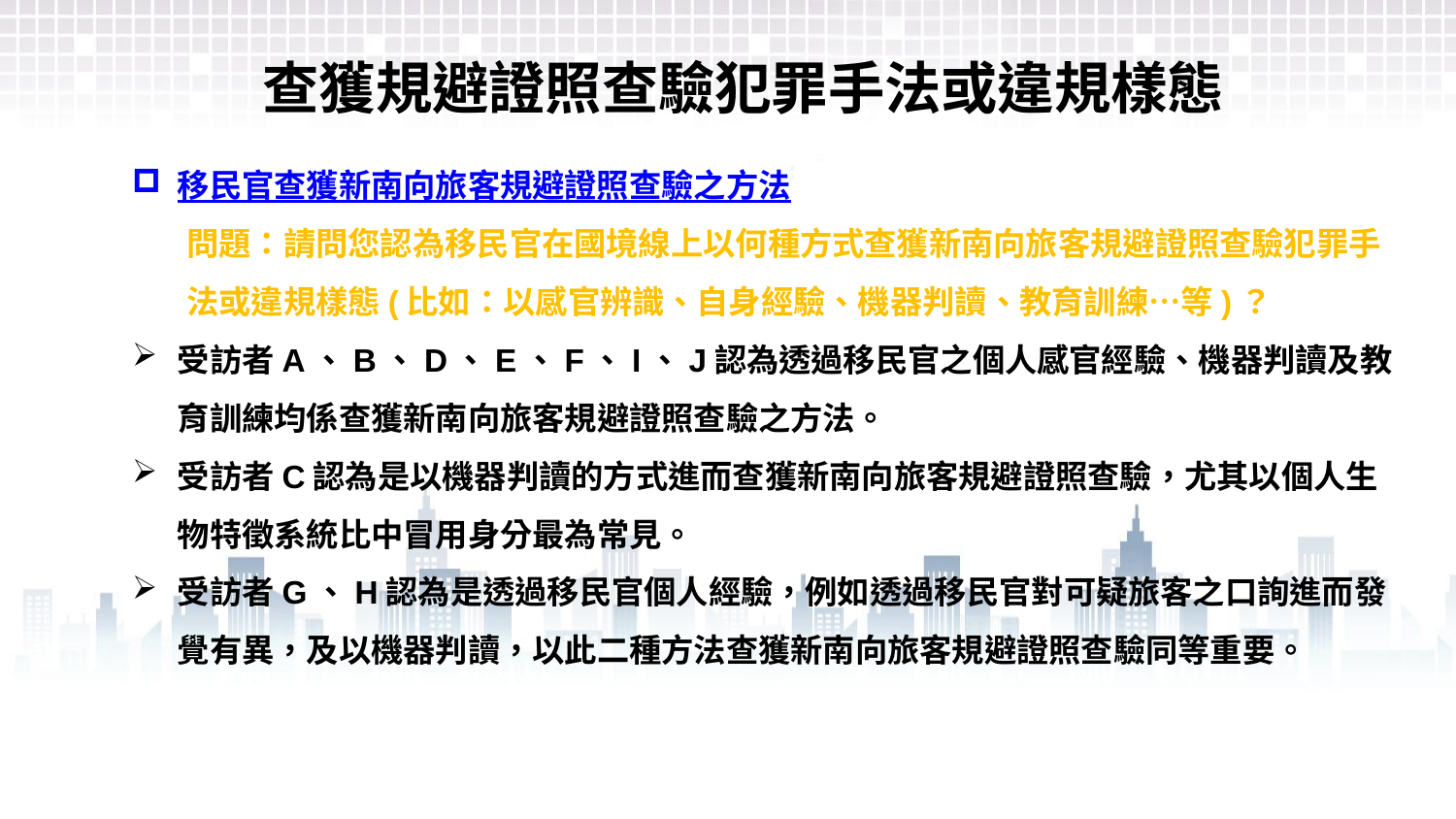

查獲規避證照查驗犯罪手法或違規樣態
移民官查獲新南向旅客規避證照查驗之方法
問題：請問您認為移民官在國境線上以何種方式查獲新南向旅客規避證照查驗犯罪手法或違規樣態(比如：以感官辨識、自身經驗、機器判讀、教育訓練…等)？
受訪者A、B、D、E、F、I、J認為透過移民官之個人感官經驗、機器判讀及教育訓練均係查獲新南向旅客規避證照查驗之方法。
受訪者C認為是以機器判讀的方式進而查獲新南向旅客規避證照查驗，尤其以個人生物特徵系統比中冒用身分最為常見。
受訪者G、H認為是透過移民官個人經驗，例如透過移民官對可疑旅客之口詢進而發覺有異，及以機器判讀，以此二種方法查獲新南向旅客規避證照查驗同等重要。